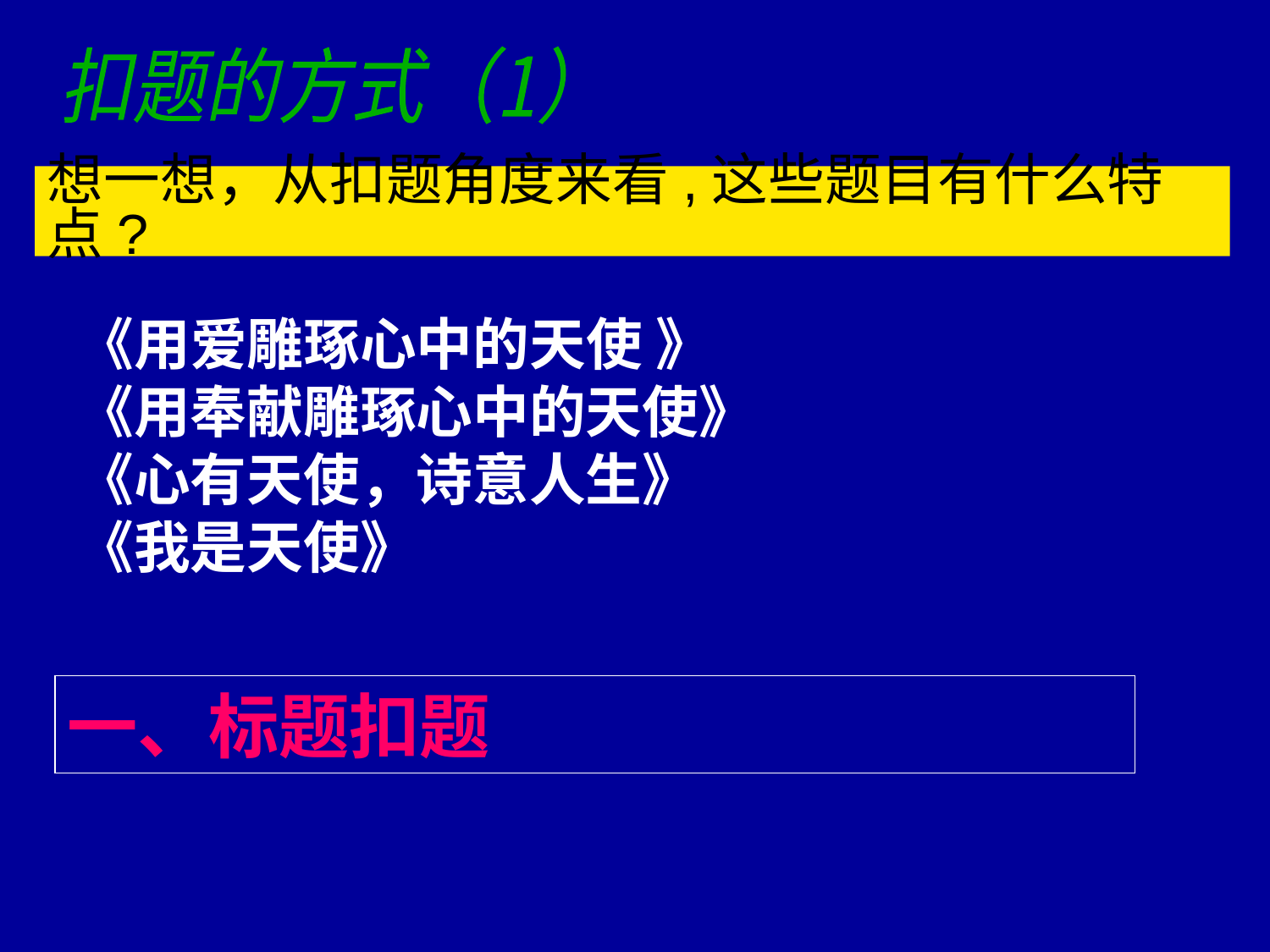

扣题的方式（1）
想一想，从扣题角度来看,这些题目有什么特点?
《用爱雕琢心中的天使 》
《用奉献雕琢心中的天使》
《心有天使，诗意人生》
《我是天使》
一、标题扣题